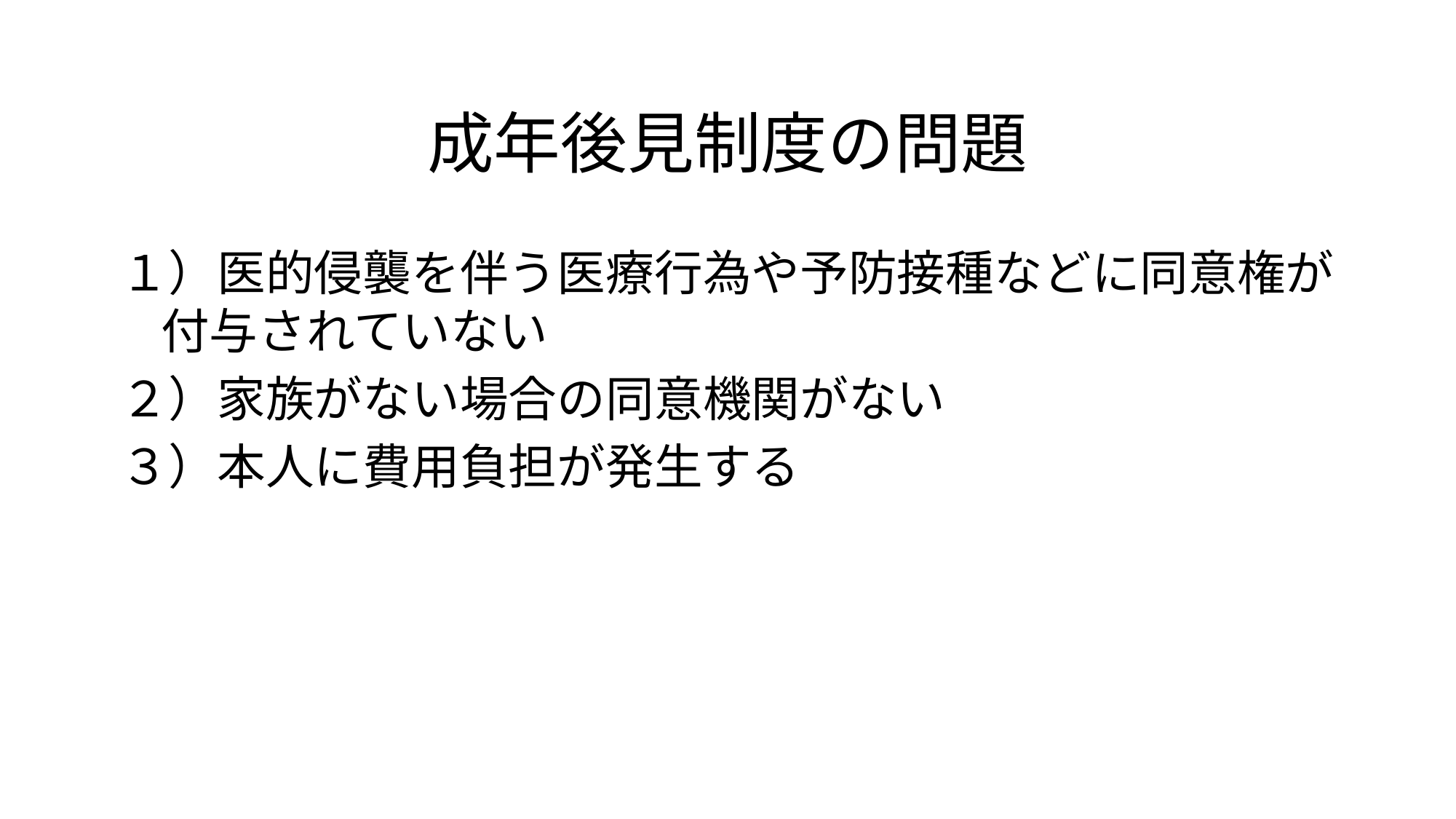

# 成年後見制度の問題
１）医的侵襲を伴う医療行為や予防接種などに同意権が付与されていない
２）家族がない場合の同意機関がない
３）本人に費用負担が発生する